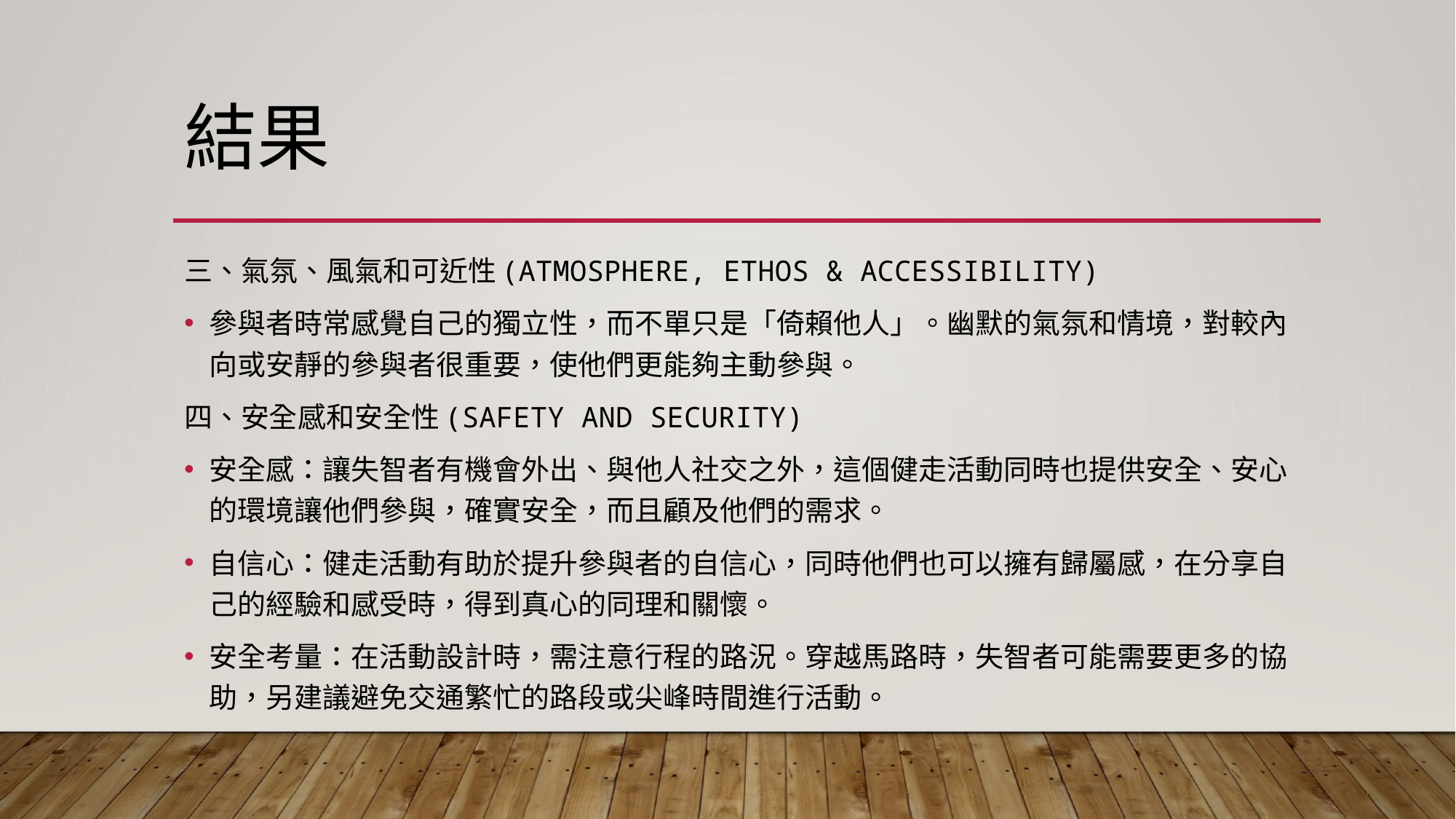

# 結果
三、氣氛、風氣和可近性(ATMOSPHERE, ETHOS & ACCESSIBILITY)
參與者時常感覺自己的獨立性，而不單只是「倚賴他人」。幽默的氣氛和情境，對較內向或安靜的參與者很重要，使他們更能夠主動參與。
四、安全感和安全性(SAFETY AND SECURITY)
安全感：讓失智者有機會外出、與他人社交之外，這個健走活動同時也提供安全、安心的環境讓他們參與，確實安全，而且顧及他們的需求。
自信心：健走活動有助於提升參與者的自信心，同時他們也可以擁有歸屬感，在分享自己的經驗和感受時，得到真心的同理和關懷。
安全考量：在活動設計時，需注意行程的路況。穿越馬路時，失智者可能需要更多的協助，另建議避免交通繁忙的路段或尖峰時間進行活動。